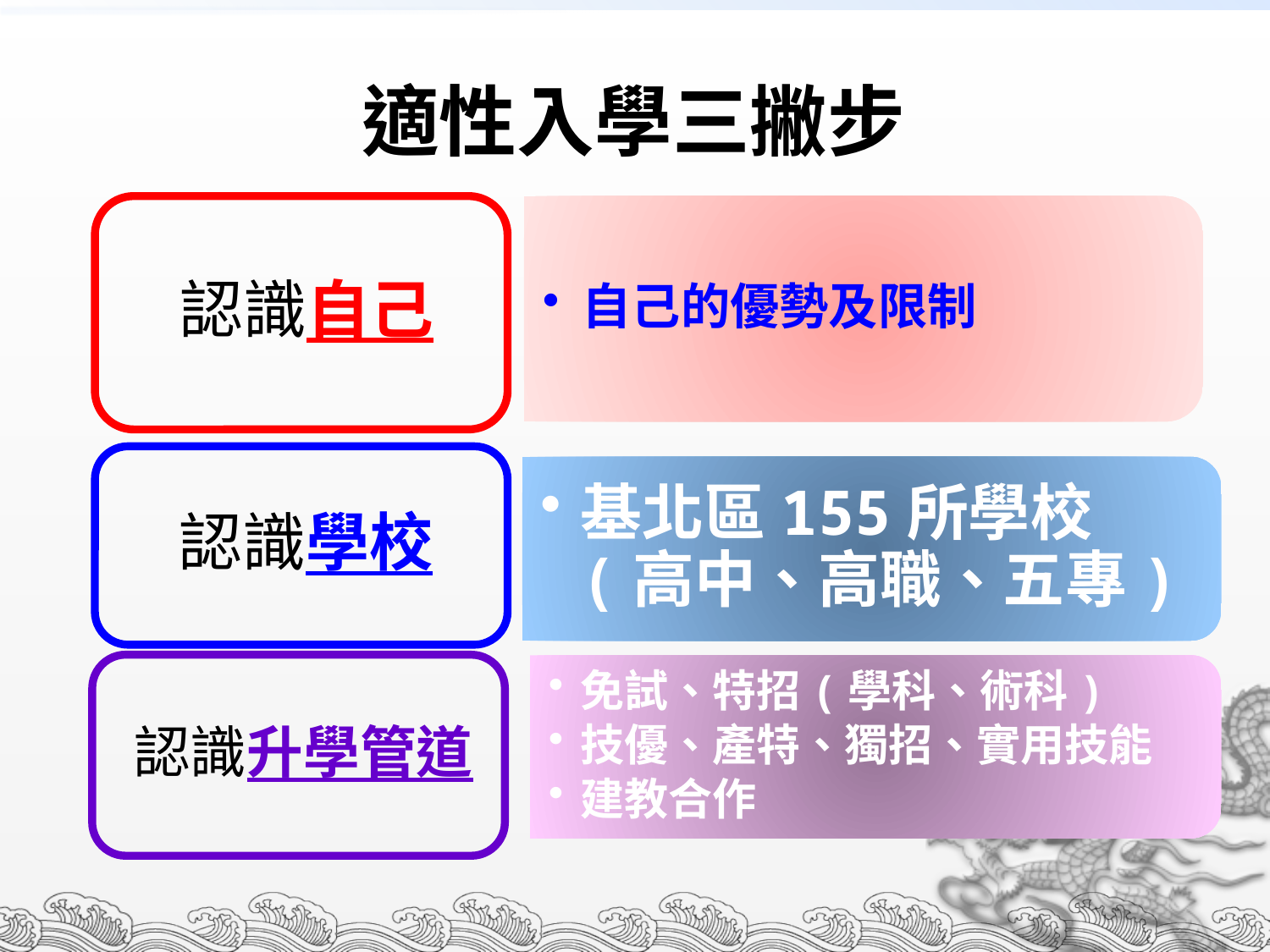

適性入學三撇步
基北區155所學校
(高中、高職、五專)
認識學校
自己的優勢及限制
認識自己
免試、特招(學科、術科)
技優、產特、獨招、實用技能
建教合作
認識升學管道